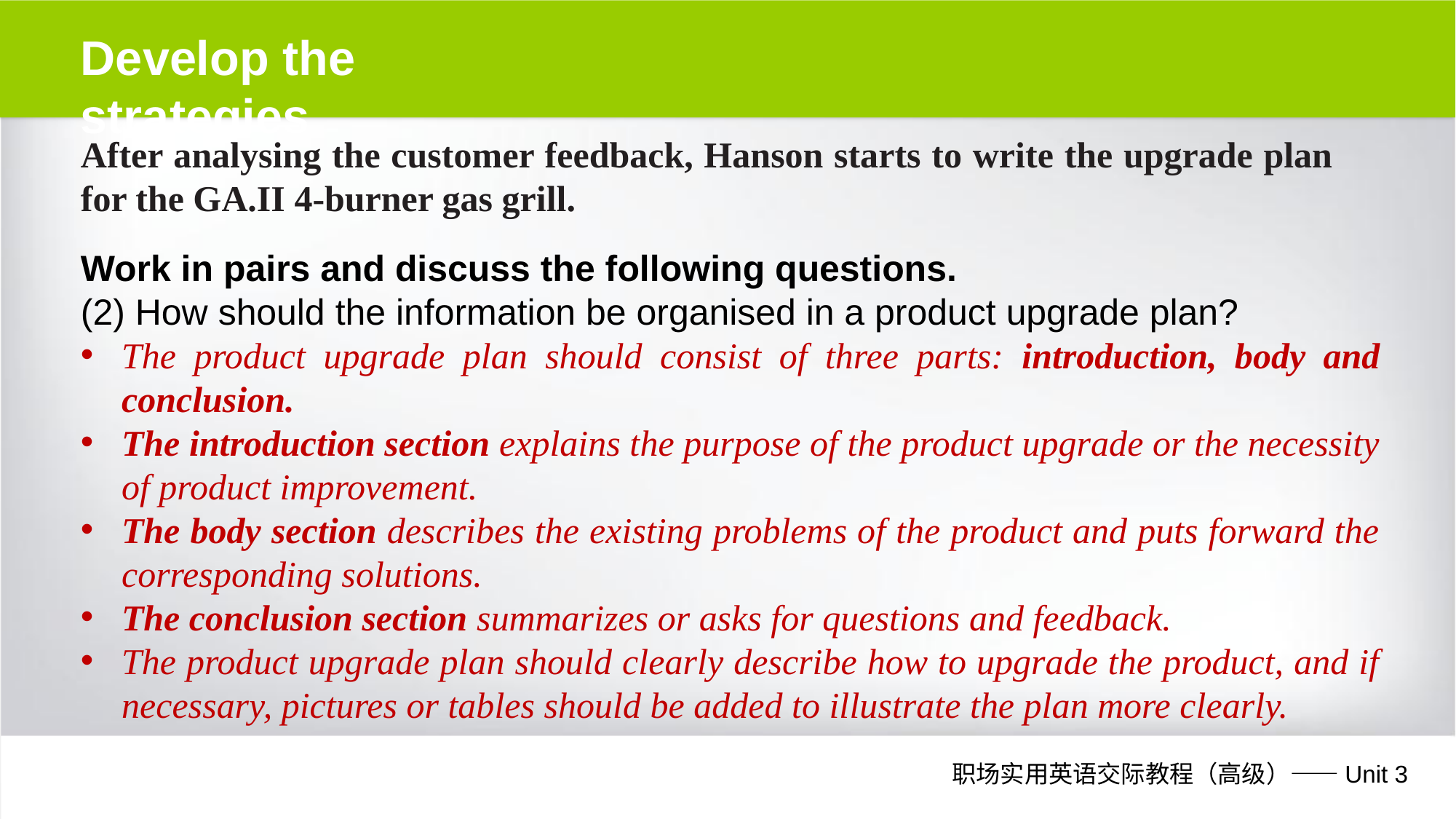

Develop the strategies
After analysing the customer feedback, Hanson starts to write the upgrade plan for the GA.II 4-burner gas grill.
Work in pairs and discuss the following questions.
(2) How should the information be organised in a product upgrade plan?
The product upgrade plan should consist of three parts: introduction, body and conclusion.
The introduction section explains the purpose of the product upgrade or the necessity of product improvement.
The body section describes the existing problems of the product and puts forward the corresponding solutions.
The conclusion section summarizes or asks for questions and feedback.
The product upgrade plan should clearly describe how to upgrade the product, and if necessary, pictures or tables should be added to illustrate the plan more clearly.

职场实用英语交际教程（高级）——Unit 3